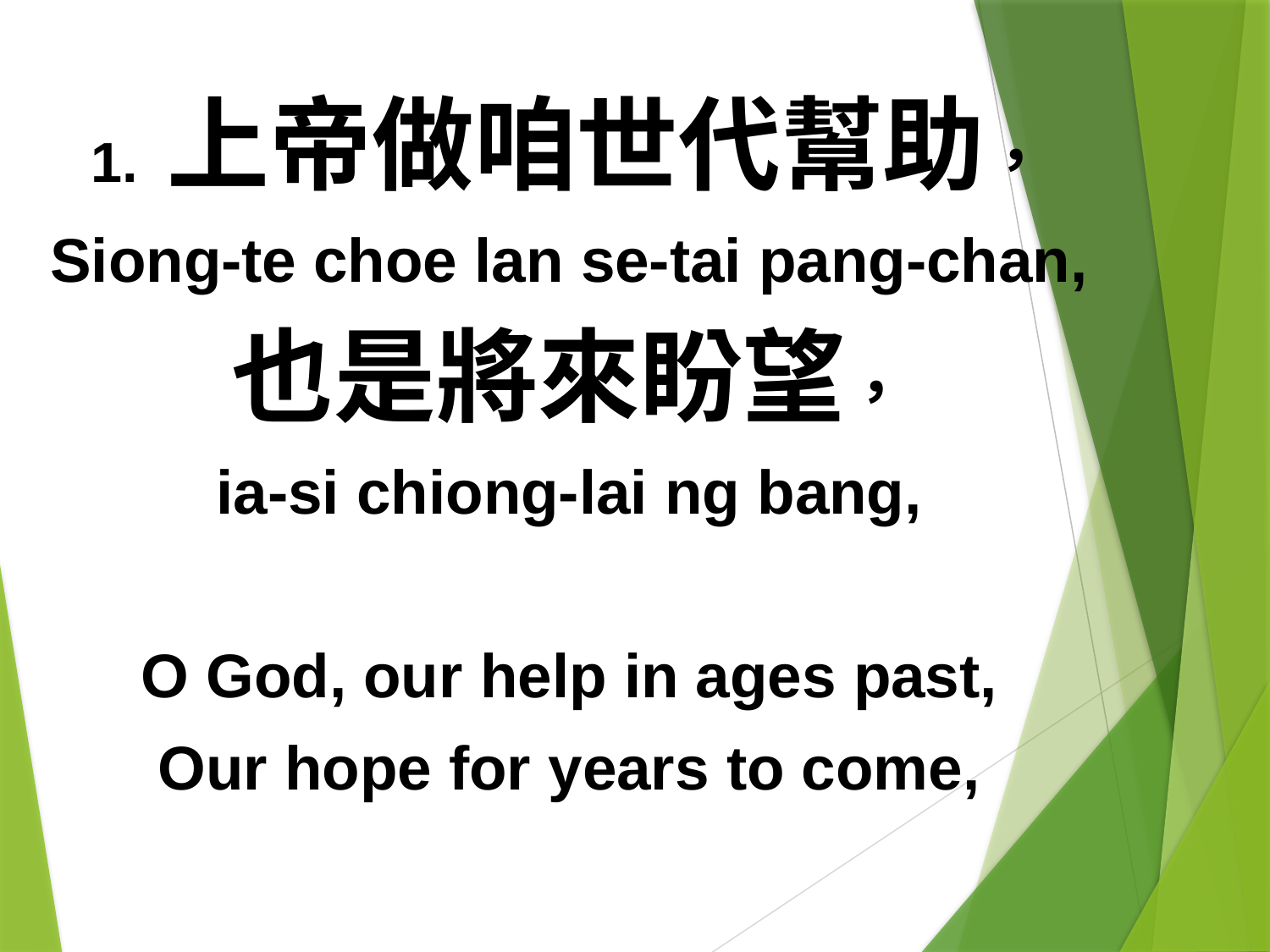

1. 上帝做咱世代幫助，
Siong-te choe lan se-tai pang-chan,
也是將來盼望，
ia-si chiong-lai ng bang,

O God, our help in ages past,
Our hope for years to come,